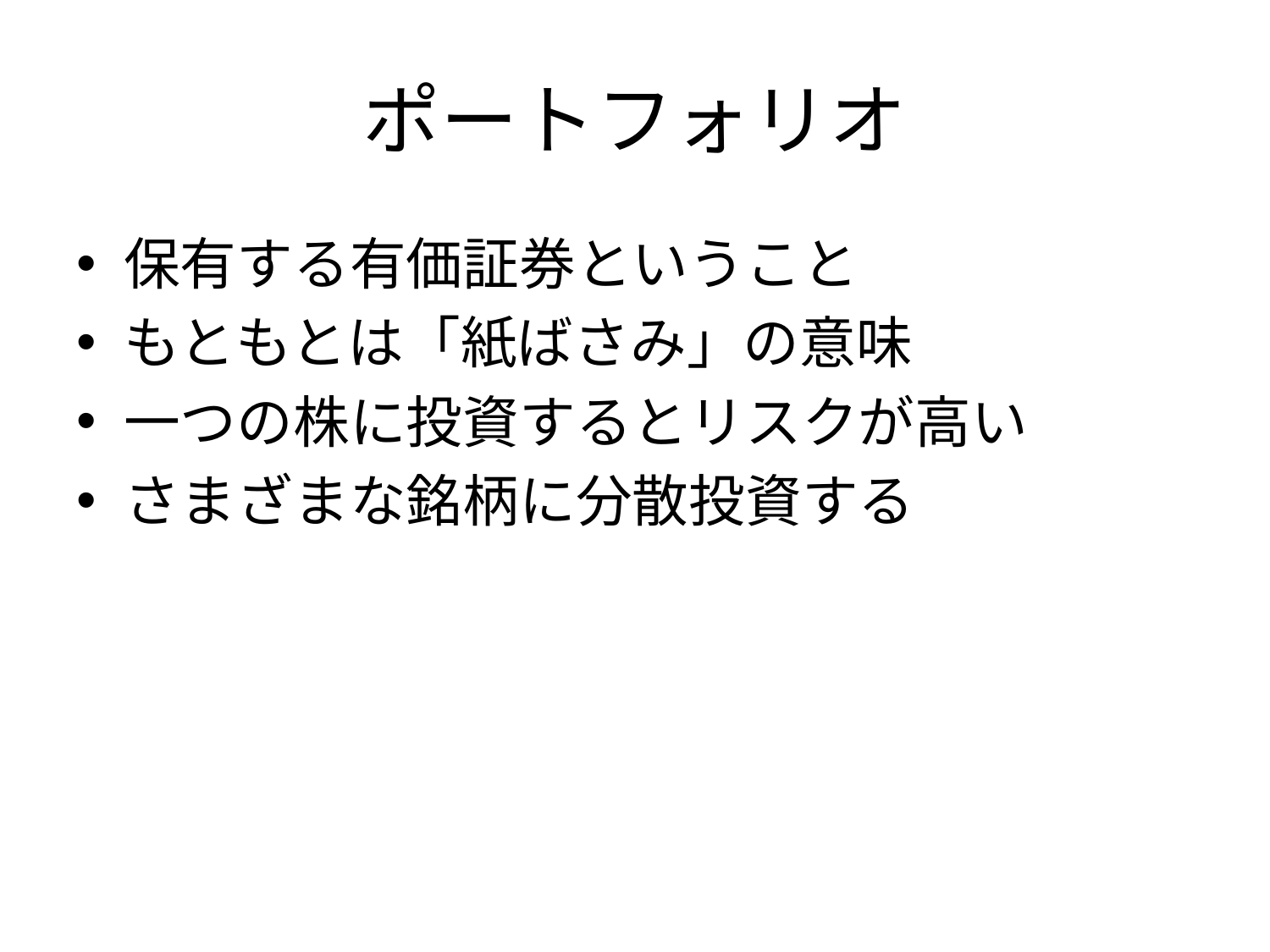

# ポートフォリオ
保有する有価証券ということ
もともとは「紙ばさみ」の意味
一つの株に投資するとリスクが高い
さまざまな銘柄に分散投資する